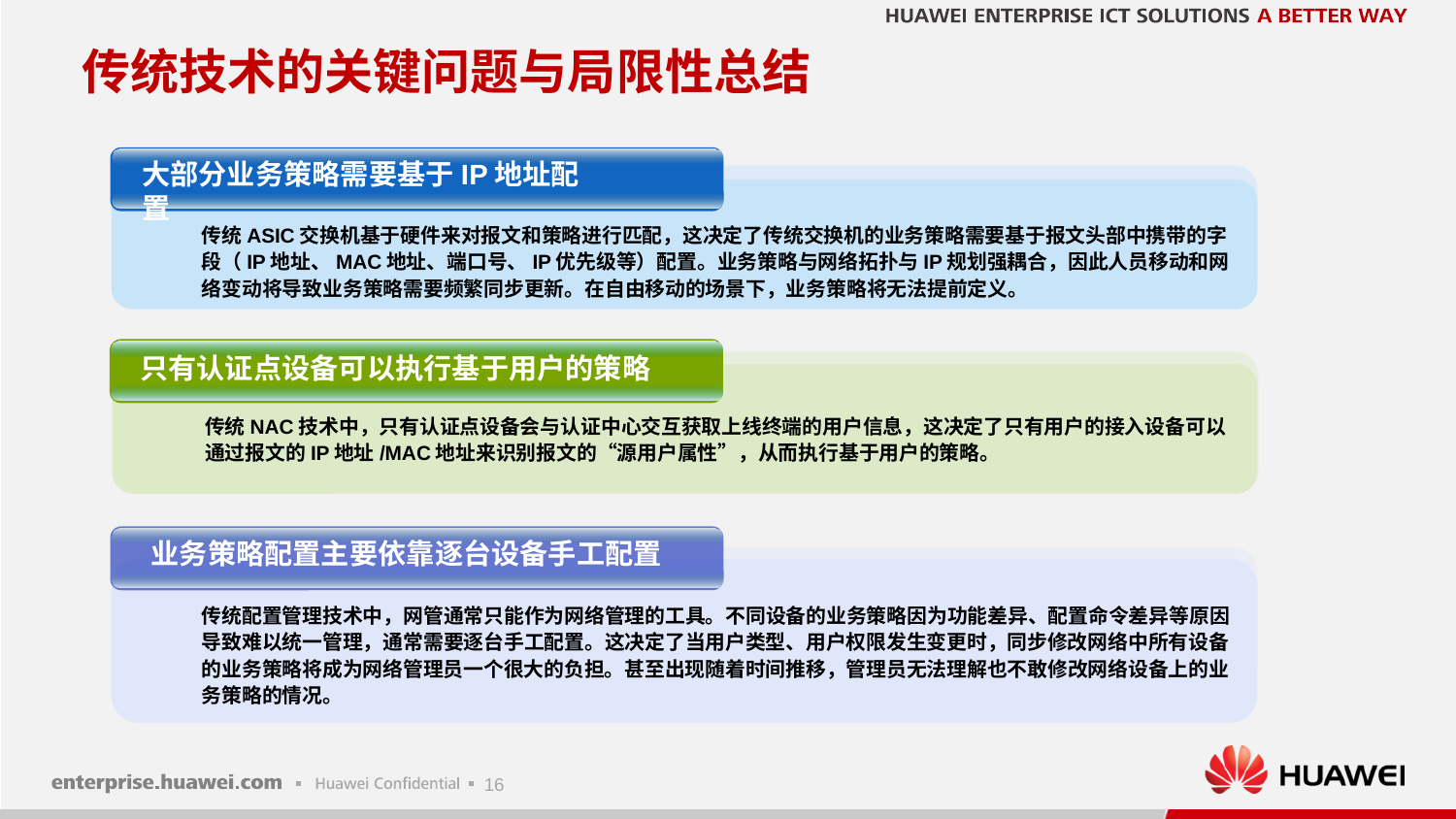

# 传统技术的关键问题与局限性总结

大部分业务策略需要基于IP地址配置

传统ASIC交换机基于硬件来对报文和策略进行匹配，这决定了传统交换机的业务策略需要基于报文头部中携带的字段（IP地址、MAC地址、端口号、IP优先级等）配置。业务策略与网络拓扑与IP规划强耦合，因此人员移动和网络变动将导致业务策略需要频繁同步更新。在自由移动的场景下，业务策略将无法提前定义。

只有认证点设备可以执行基于用户的策略

传统NAC技术中，只有认证点设备会与认证中心交互获取上线终端的用户信息，这决定了只有用户的接入设备可以通过报文的IP地址/MAC地址来识别报文的“源用户属性”，从而执行基于用户的策略。

 业务策略配置主要依靠逐台设备手工配置

传统配置管理技术中，网管通常只能作为网络管理的工具。不同设备的业务策略因为功能差异、配置命令差异等原因导致难以统一管理，通常需要逐台手工配置。这决定了当用户类型、用户权限发生变更时，同步修改网络中所有设备的业务策略将成为网络管理员一个很大的负担。甚至出现随着时间推移，管理员无法理解也不敢修改网络设备上的业务策略的情况。